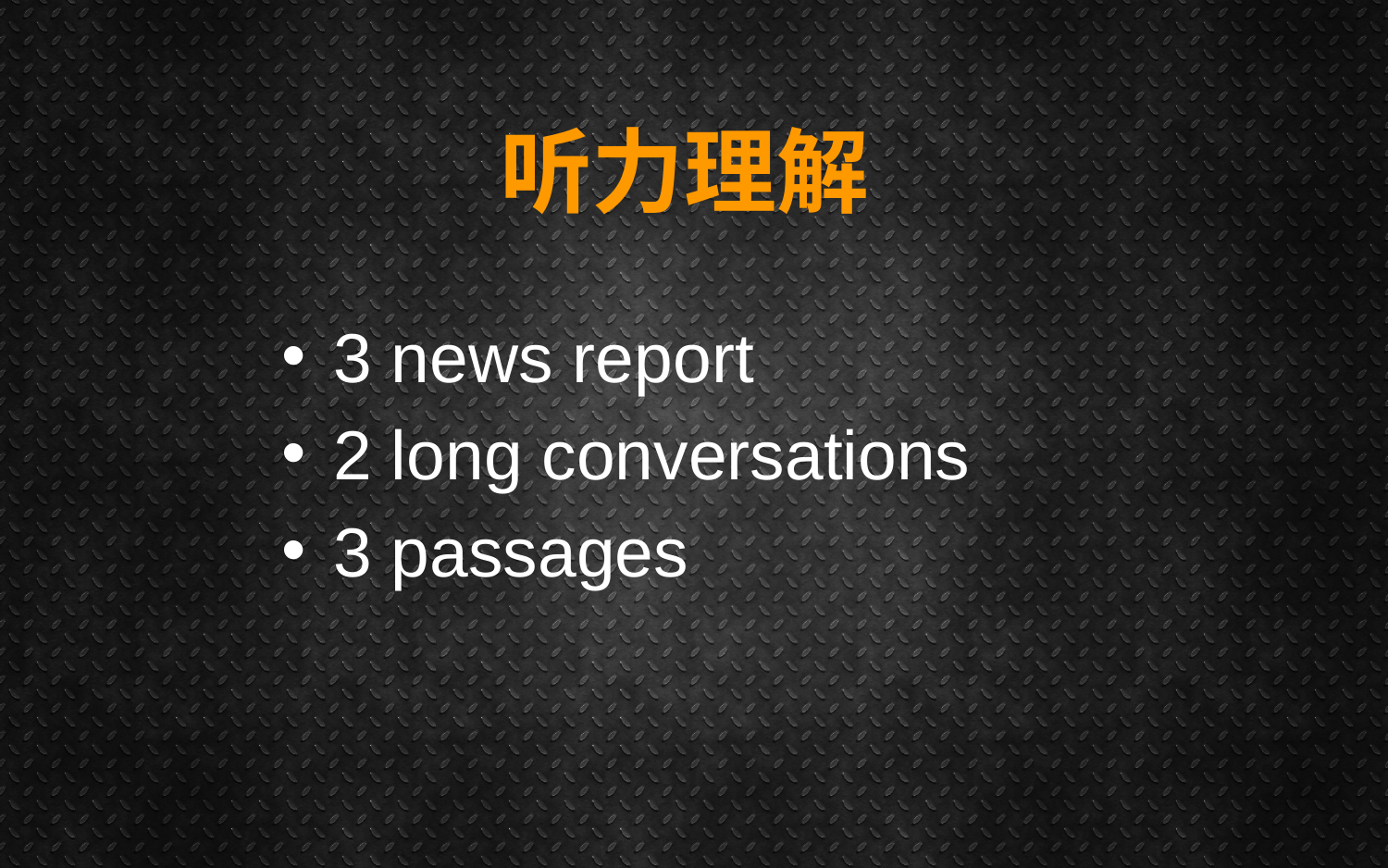

# 听力理解
3 news report
2 long conversations
3 passages